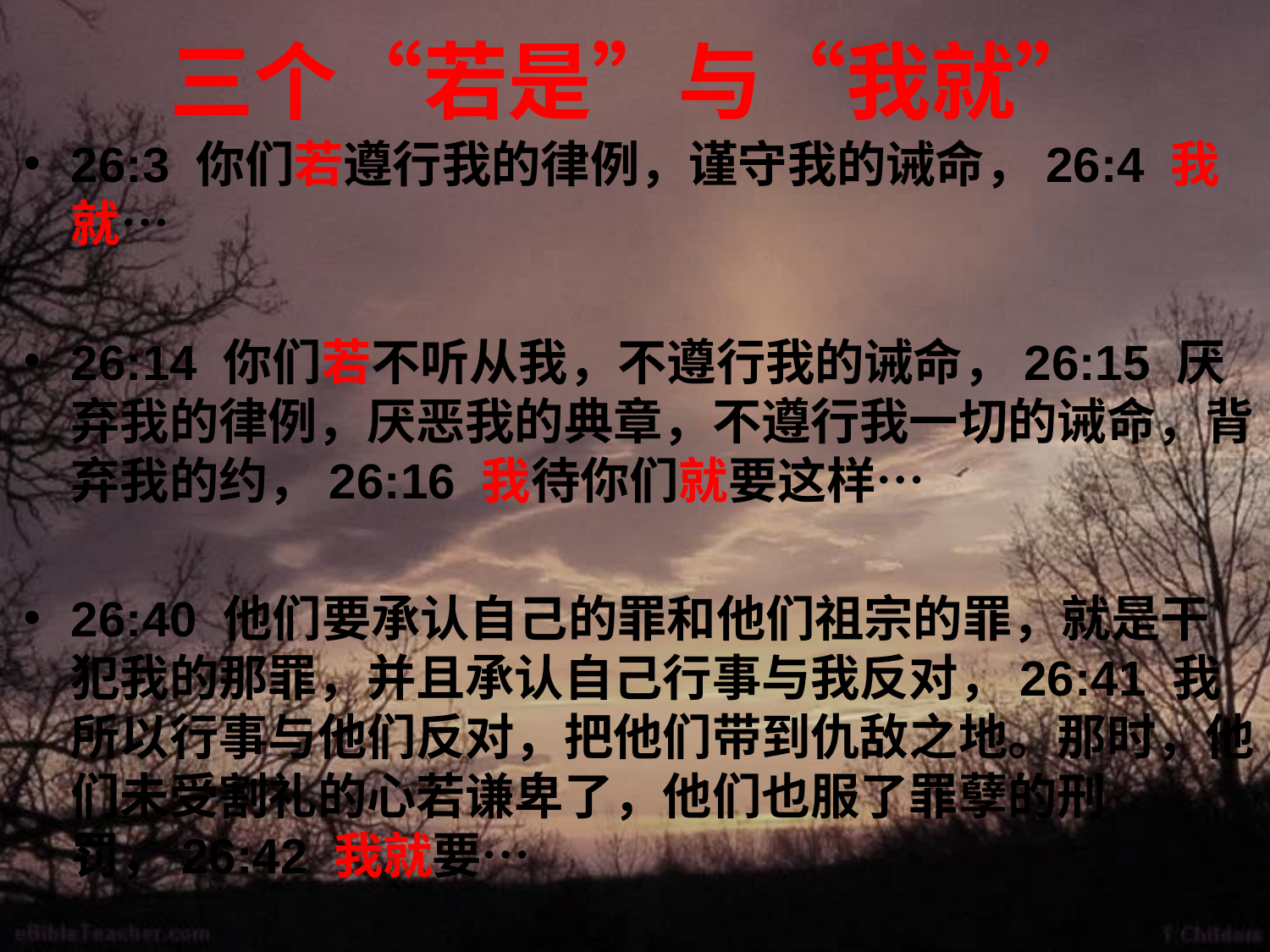

# 三个“若是”与“我就”
26:3 你们若遵行我的律例，谨守我的诫命，26:4 我就…

26:14 你们若不听从我，不遵行我的诫命，26:15 厌弃我的律例，厌恶我的典章，不遵行我一切的诫命，背弃我的约，26:16 我待你们就要这样…

26:40 他们要承认自己的罪和他们祖宗的罪，就是干犯我的那罪，并且承认自己行事与我反对，26:41 我所以行事与他们反对，把他们带到仇敌之地。那时，他们未受割礼的心若谦卑了，他们也服了罪孽的刑罚，26:42 我就要…